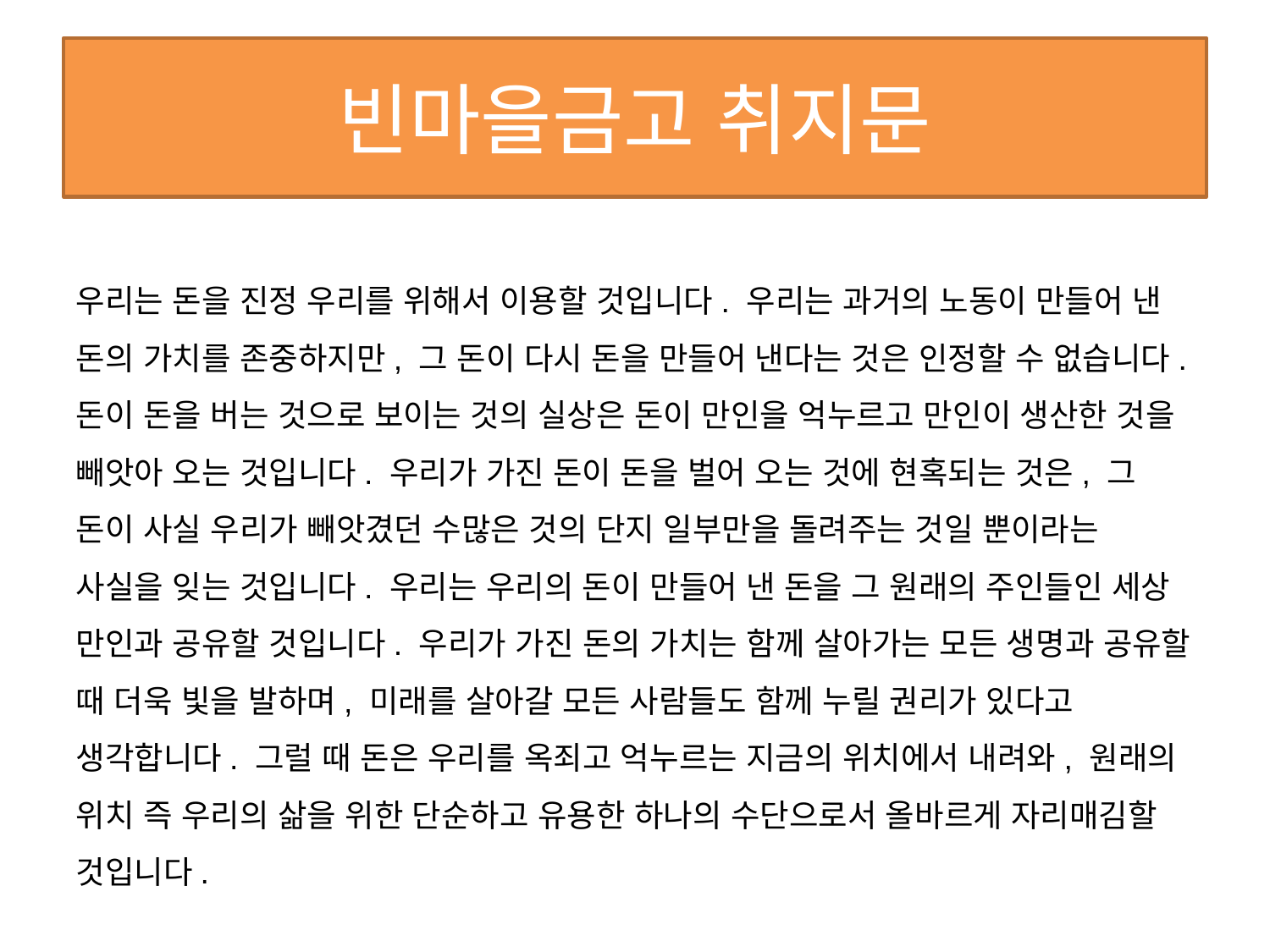

# 빈마을금고 취지문
우리는 돈을 진정 우리를 위해서 이용할 것입니다. 우리는 과거의 노동이 만들어 낸 돈의 가치를 존중하지만, 그 돈이 다시 돈을 만들어 낸다는 것은 인정할 수 없습니다. 돈이 돈을 버는 것으로 보이는 것의 실상은 돈이 만인을 억누르고 만인이 생산한 것을 빼앗아 오는 것입니다. 우리가 가진 돈이 돈을 벌어 오는 것에 현혹되는 것은, 그 돈이 사실 우리가 빼앗겼던 수많은 것의 단지 일부만을 돌려주는 것일 뿐이라는 사실을 잊는 것입니다. 우리는 우리의 돈이 만들어 낸 돈을 그 원래의 주인들인 세상 만인과 공유할 것입니다. 우리가 가진 돈의 가치는 함께 살아가는 모든 생명과 공유할 때 더욱 빛을 발하며, 미래를 살아갈 모든 사람들도 함께 누릴 권리가 있다고 생각합니다. 그럴 때 돈은 우리를 옥죄고 억누르는 지금의 위치에서 내려와, 원래의 위치 즉 우리의 삶을 위한 단순하고 유용한 하나의 수단으로서 올바르게 자리매김할 것입니다.